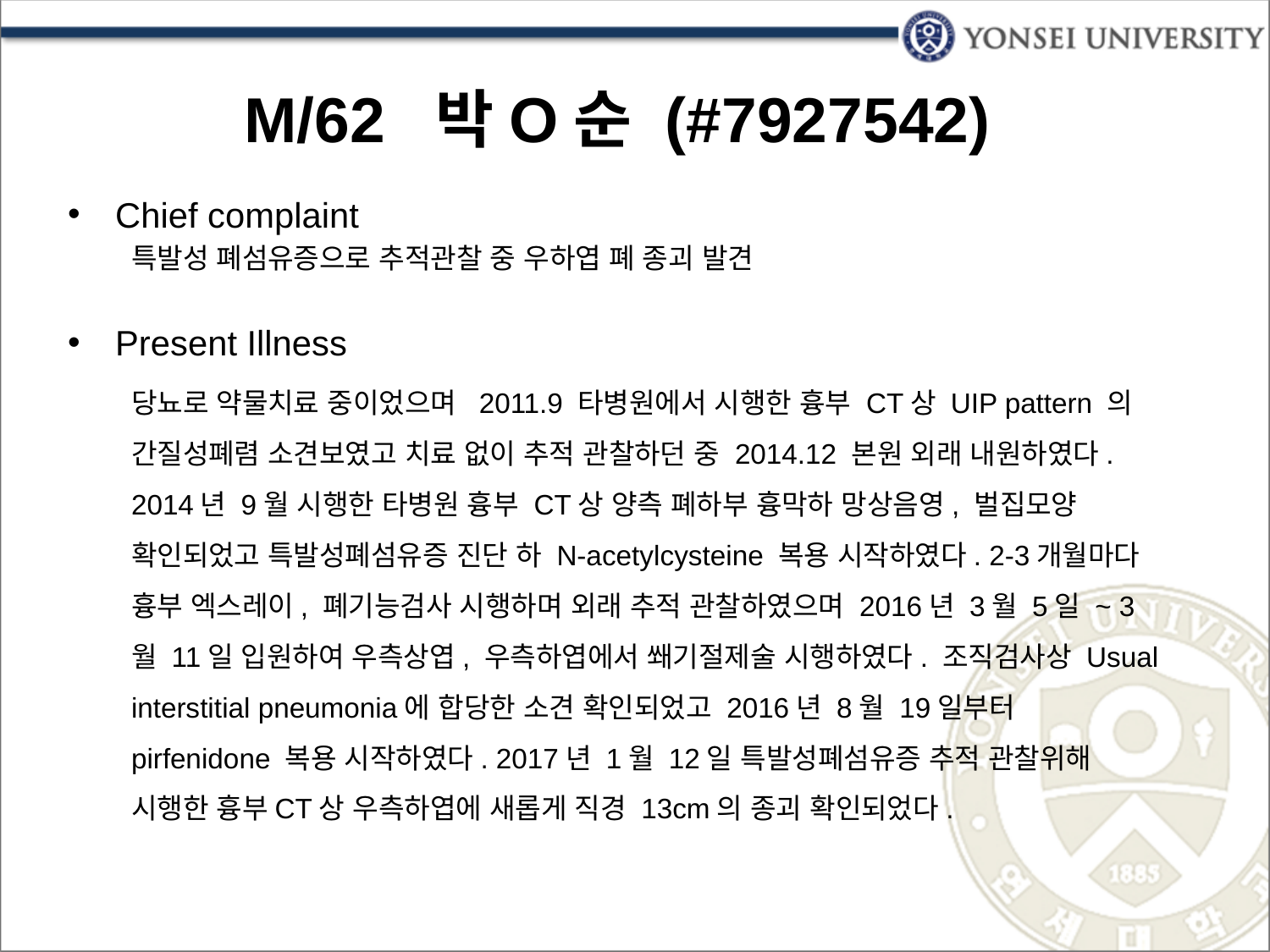

# M/62  박O순 (#7927542)
Chief complaint
특발성 폐섬유증으로 추적관찰 중 우하엽 폐 종괴 발견

Present Illness
당뇨로 약물치료 중이었으며  2011.9 타병원에서 시행한 흉부 CT상 UIP pattern 의 간질성폐렴 소견보였고 치료 없이 추적 관찰하던 중 2014.12 본원 외래 내원하였다. 2014년 9월 시행한 타병원 흉부 CT상 양측 폐하부 흉막하 망상음영, 벌집모양 확인되었고 특발성폐섬유증 진단 하 N-acetylcysteine 복용 시작하였다. 2-3개월마다 흉부 엑스레이, 폐기능검사 시행하며 외래 추적 관찰하였으며 2016년 3월 5일 ~ 3월 11일 입원하여 우측상엽, 우측하엽에서 쐐기절제술 시행하였다. 조직검사상 Usual interstitial pneumonia에 합당한 소견 확인되었고 2016년 8월 19일부터 pirfenidone 복용 시작하였다. 2017년 1월 12일 특발성폐섬유증 추적 관찰위해 시행한 흉부CT상 우측하엽에 새롭게 직경 13cm의 종괴 확인되었다.